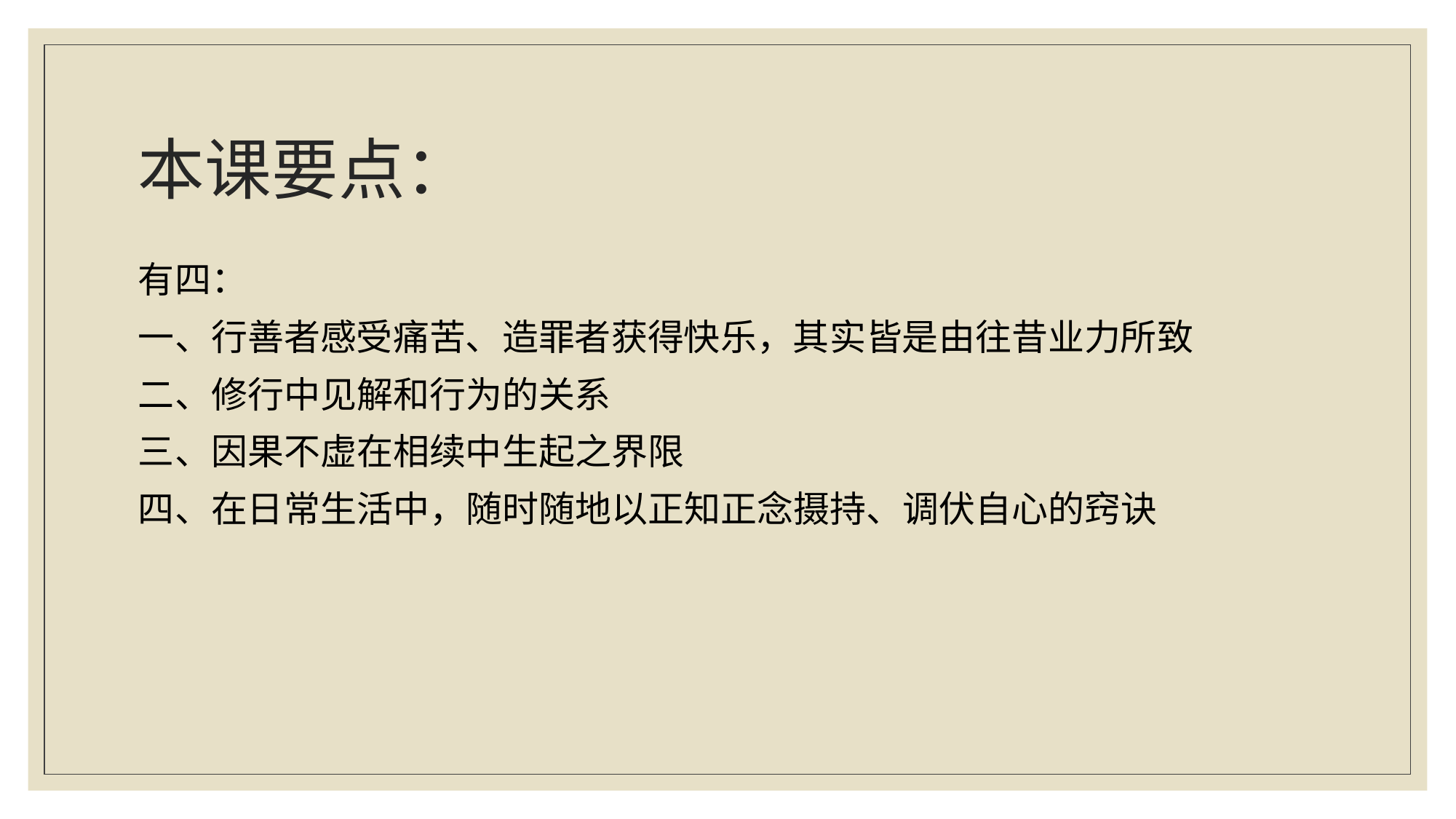

# 本课要点：
有四：
一、行善者感受痛苦、造罪者获得快乐，其实皆是由往昔业力所致
二、修行中见解和行为的关系
三、因果不虚在相续中生起之界限
四、在日常生活中，随时随地以正知正念摄持、调伏自心的窍诀